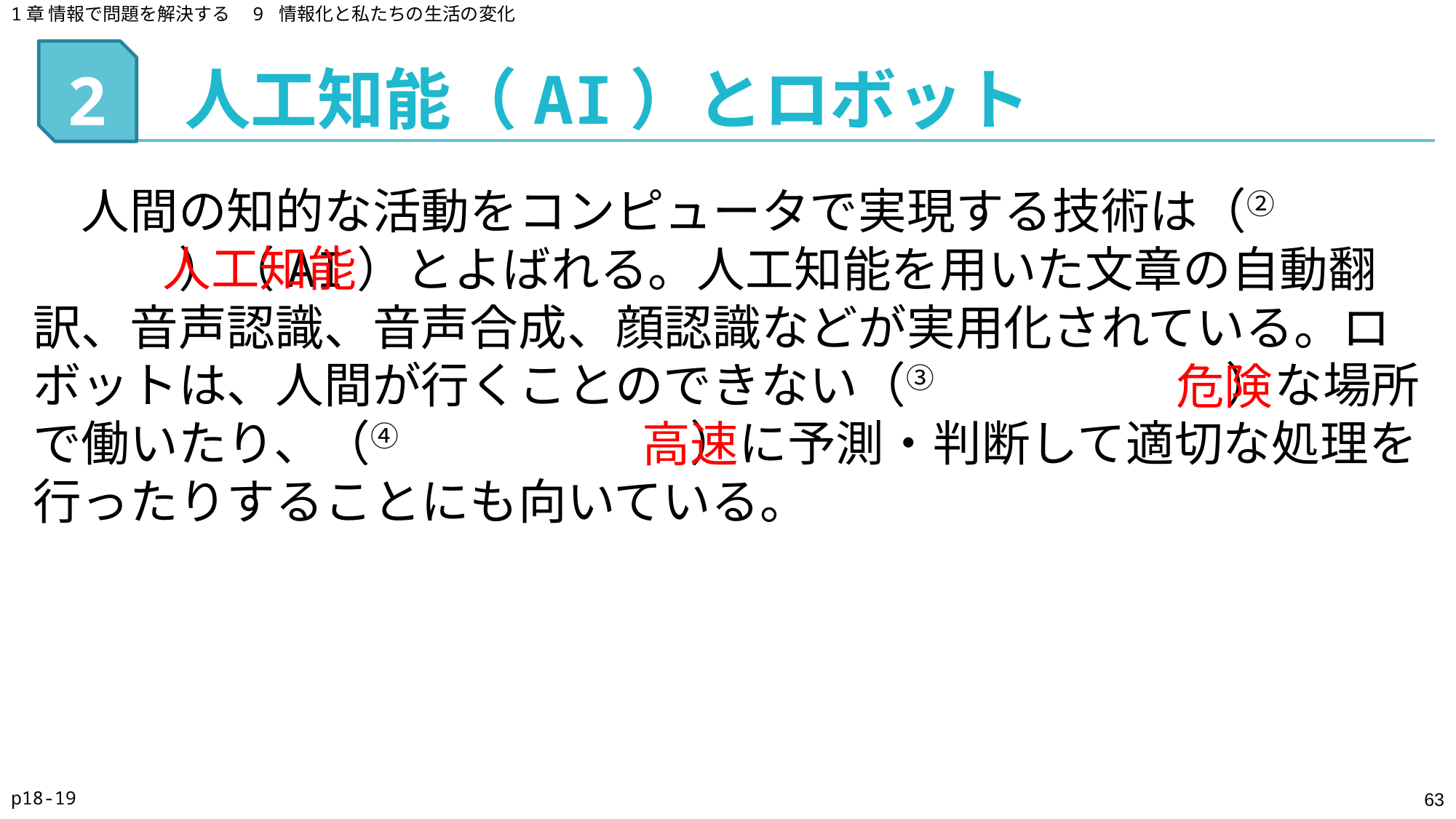

1章 情報で問題を解決する　9 情報化と私たちの生活の変化
人工知能（AI）とロボット
# 2
　人間の知的な活動をコンピュータで実現する技術は（②　　　　　　）（AI）とよばれる。人工知能を用いた文章の自動翻訳、音声認識、音声合成、顔認識などが実用化されている。ロボットは、人間が行くことのできない（③　　　　　　）な場所で働いたり、（④　　　　　　）に予測・判断して適切な処理を行ったりすることにも向いている。
人工知能
危険
高速
p18-19
63